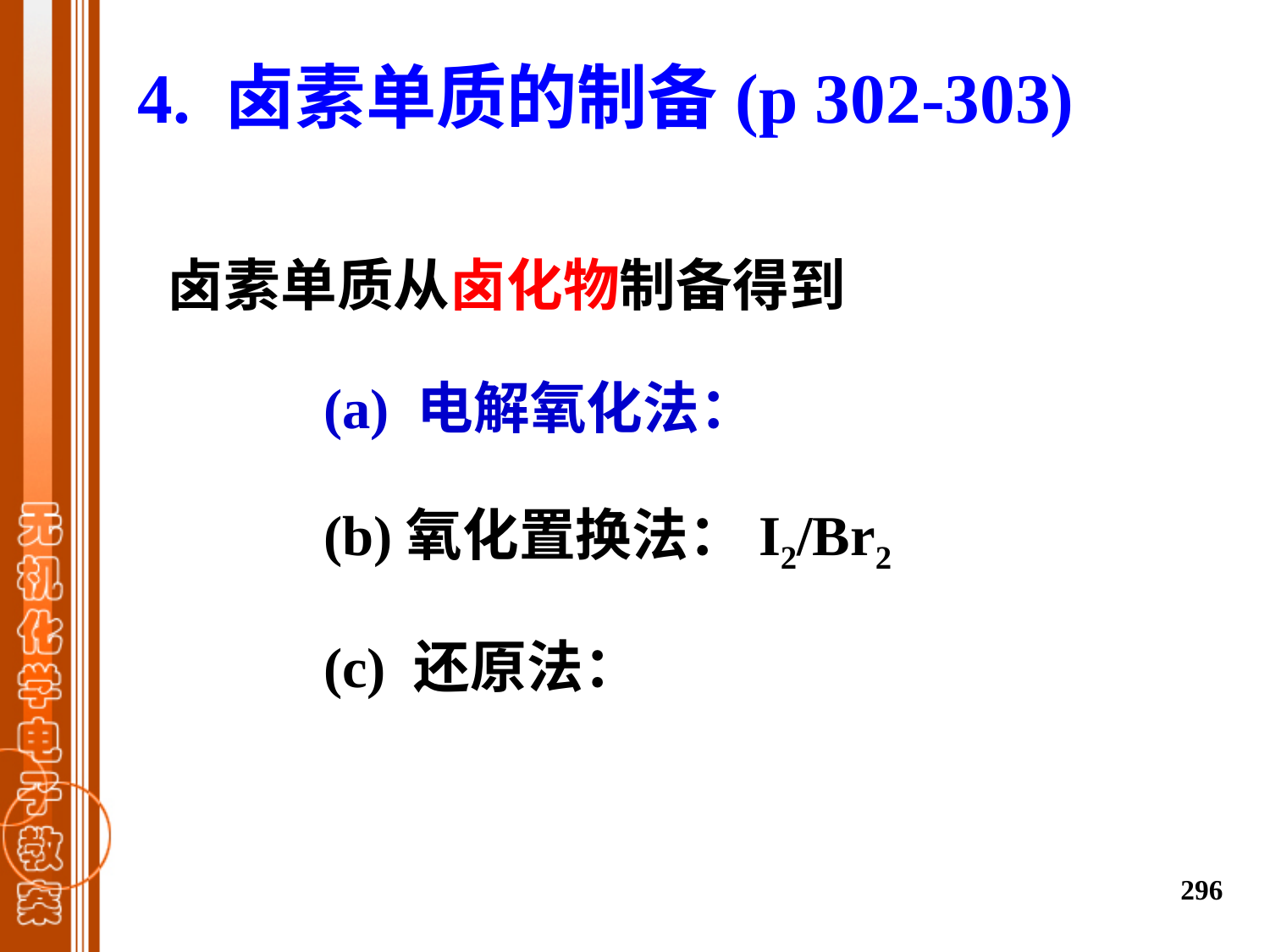

4. 卤素单质的制备(p 302-303)
卤素单质从卤化物制备得到
           (a) 电解氧化法：
           (b)氧化置换法：I2/Br2
           (c) 还原法：
296